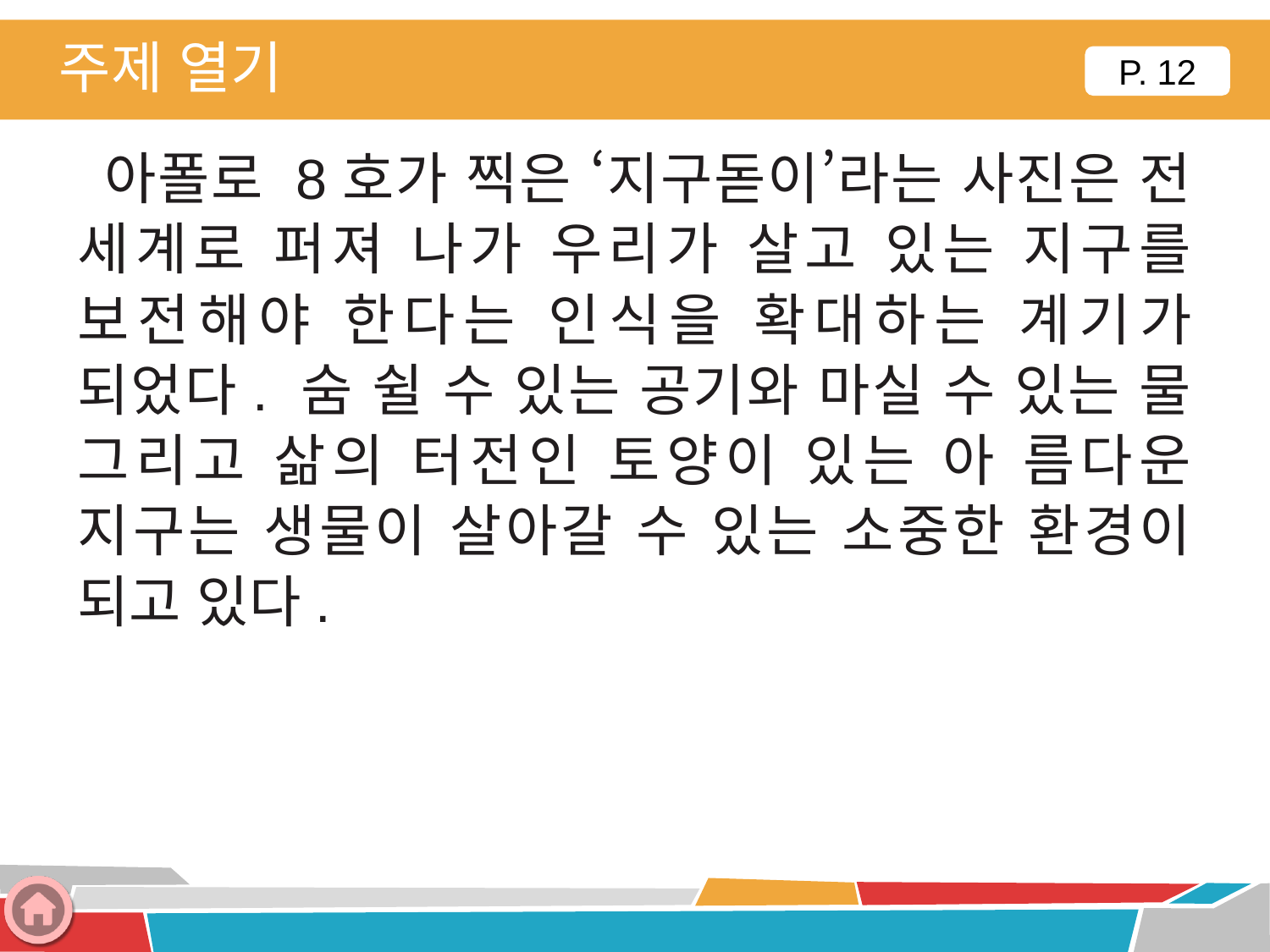

주제 열기

P. 12
 아폴로 8호가 찍은 ‘지구돋이’라는 사진은 전 세계로 퍼져 나가 우리가 살고 있는 지구를 보전해야 한다는 인식을 확대하는 계기가 되었다. 숨 쉴 수 있는 공기와 마실 수 있는 물 그리고 삶의 터전인 토양이 있는 아 름다운 지구는 생물이 살아갈 수 있는 소중한 환경이 되고 있다.